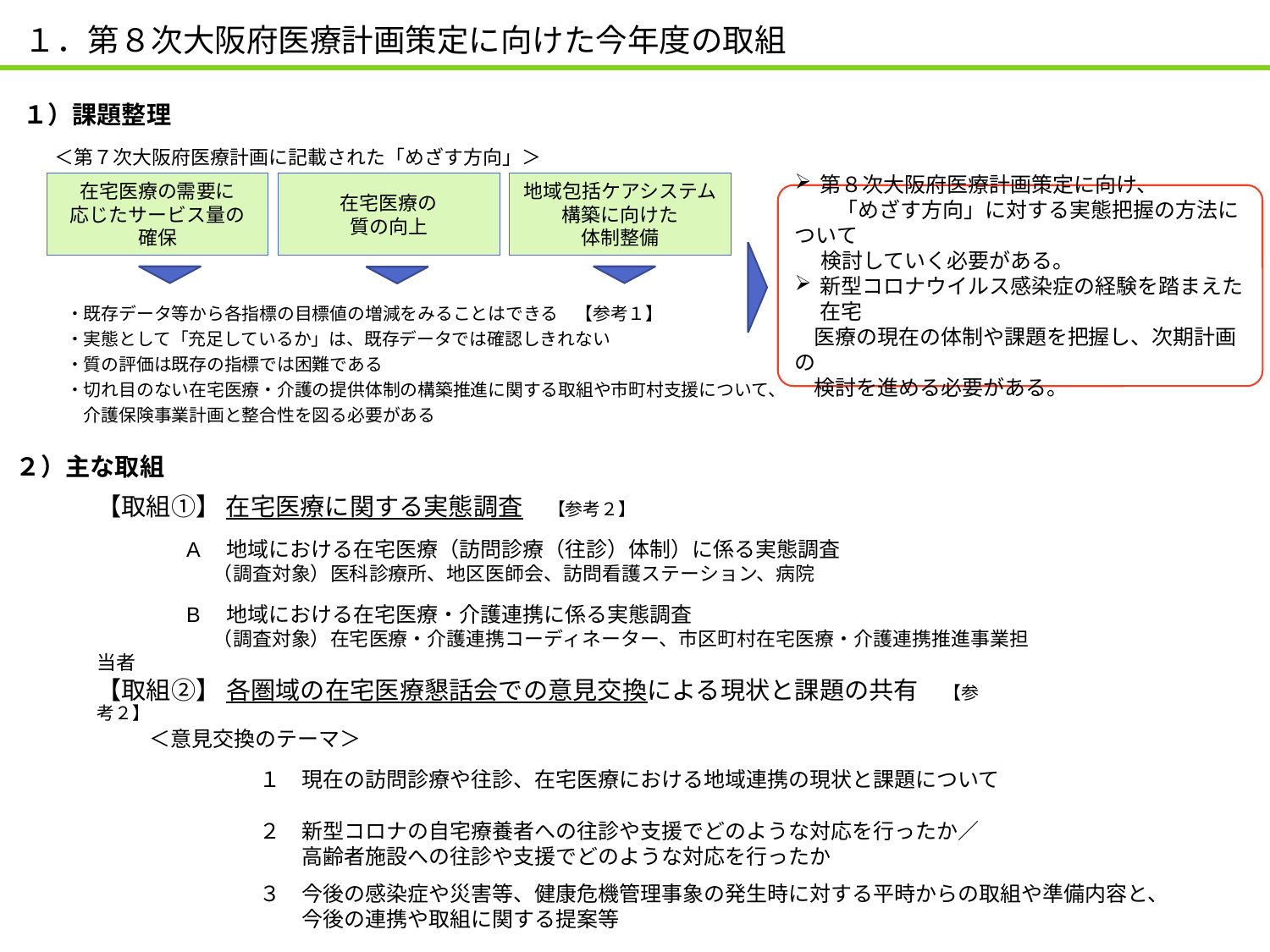

１．第８次大阪府医療計画策定に向けた今年度の取組
　１）課題整理
＜第７次大阪府医療計画に記載された「めざす方向」＞
在宅医療の需要に
応じたサービス量の
確保
在宅医療の
質の向上
地域包括ケアシステム
構築に向けた
体制整備
第８次大阪府医療計画策定に向け、
　　「めざす方向」に対する実態把握の方法について
　 検討していく必要がある。
新型コロナウイルス感染症の経験を踏まえた在宅
   医療の現在の体制や課題を把握し、次期計画の
   検討を進める必要がある。

・既存データ等から各指標の目標値の増減をみることはできる　【参考１】
・実態として「充足しているか」は、既存データでは確認しきれない
・質の評価は既存の指標では困難である
・切れ目のない在宅医療・介護の提供体制の構築推進に関する取組や市町村支援について、
　介護保険事業計画と整合性を図る必要がある
２）主な取組
【取組①】 在宅医療に関する実態調査　【参考２】

　　　　A　地域における在宅医療（訪問診療（往診）体制）に係る実態調査
　　　　　　（調査対象）医科診療所、地区医師会、訪問看護ステーション、病院

　　　　B　地域における在宅医療・介護連携に係る実態調査
　　　　　　（調査対象）在宅医療・介護連携コーディネーター、市区町村在宅医療・介護連携推進事業担当者

# 【取組②】 各圏域の在宅医療懇話会での意見交換による現状と課題の共有　【参考２】
＜意見交換のテーマ＞
１　現在の訪問診療や往診、在宅医療における地域連携の現状と課題について
２　新型コロナの自宅療養者への往診や支援でどのような対応を行ったか／
　　高齢者施設への往診や支援でどのような対応を行ったか
３　今後の感染症や災害等、健康危機管理事象の発生時に対する平時からの取組や準備内容と、
　　今後の連携や取組に関する提案等